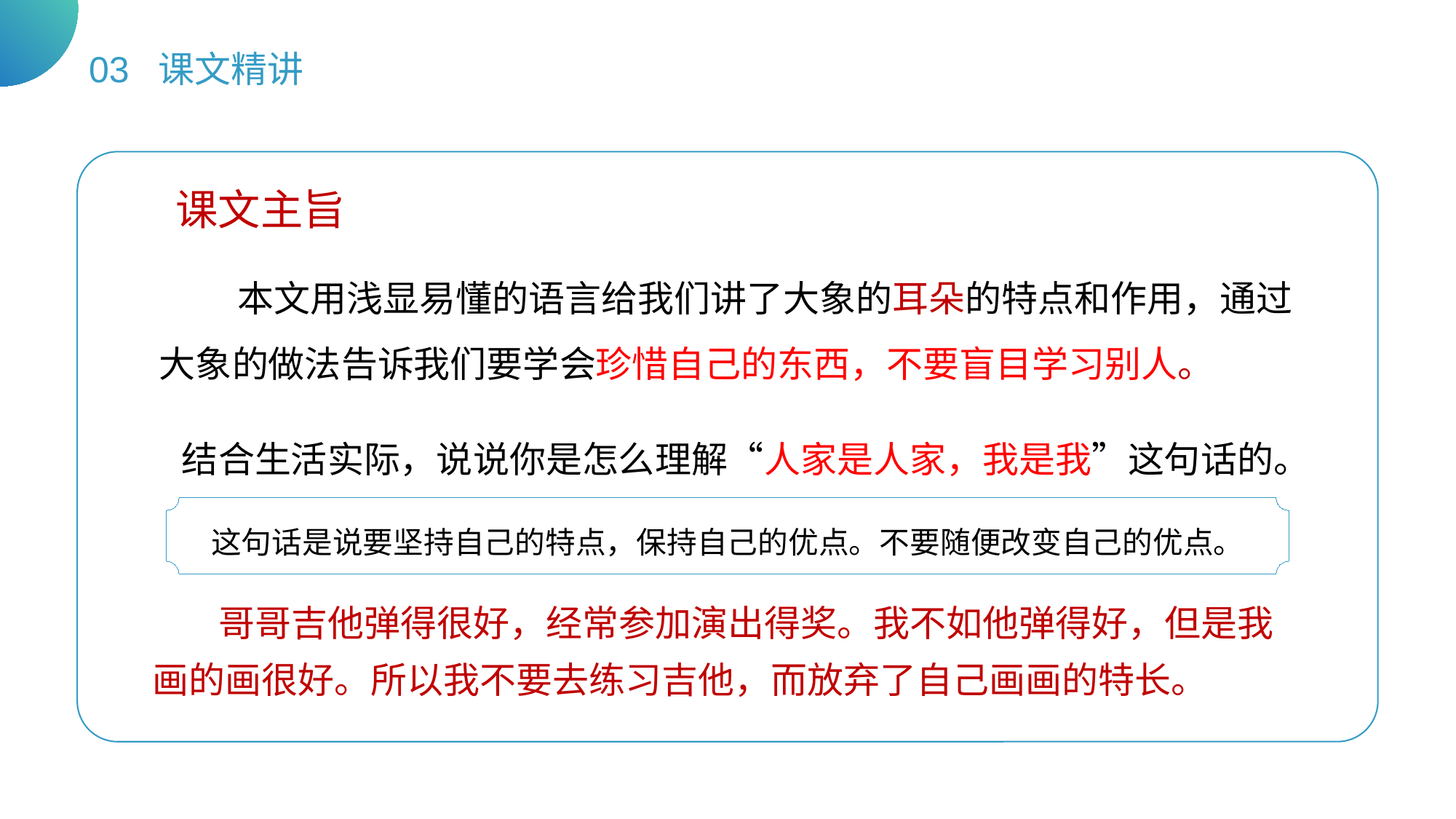

03  课文精讲
 课文主旨
    本文用浅显易懂的语言给我们讲了大象的耳朵的特点和作用，通过大象的做法告诉我们要学会珍惜自己的东西，不要盲目学习别人。
结合生活实际，说说你是怎么理解“人家是人家，我是我”这句话的。
这句话是说要坚持自己的特点，保持自己的优点。不要随便改变自己的优点。
       哥哥吉他弹得很好，经常参加演出得奖。我不如他弹得好，但是我画的画很好。所以我不要去练习吉他，而放弃了自己画画的特长。